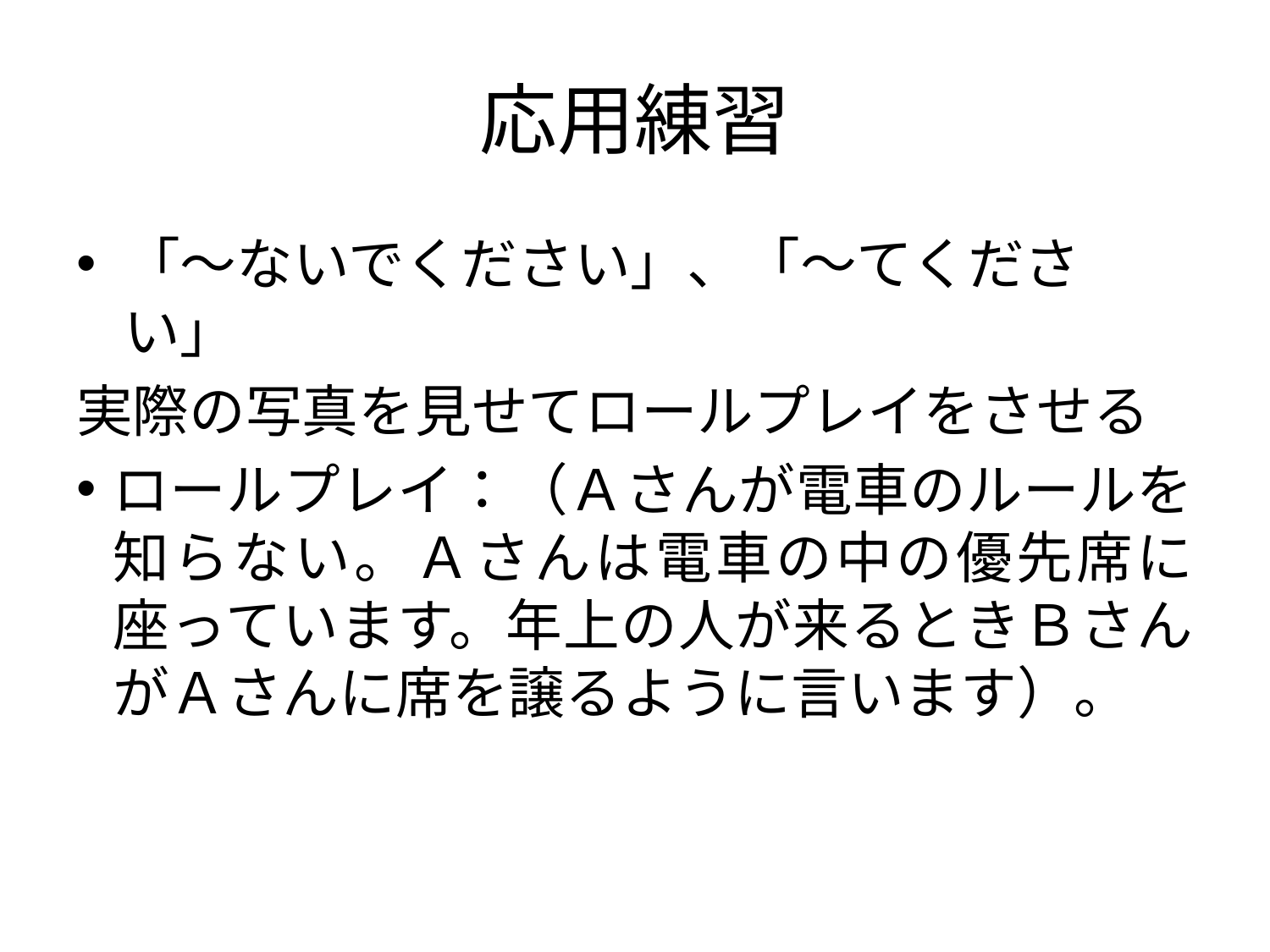

# 応用練習
「～ないでください」、「～てください」
実際の写真を見せてロールプレイをさせる
ロールプレイ：（Ａさんが電車のルールを知らない。Ａさんは電車の中の優先席に座っています。年上の人が来るときＢさんがＡさんに席を譲るように言います）。